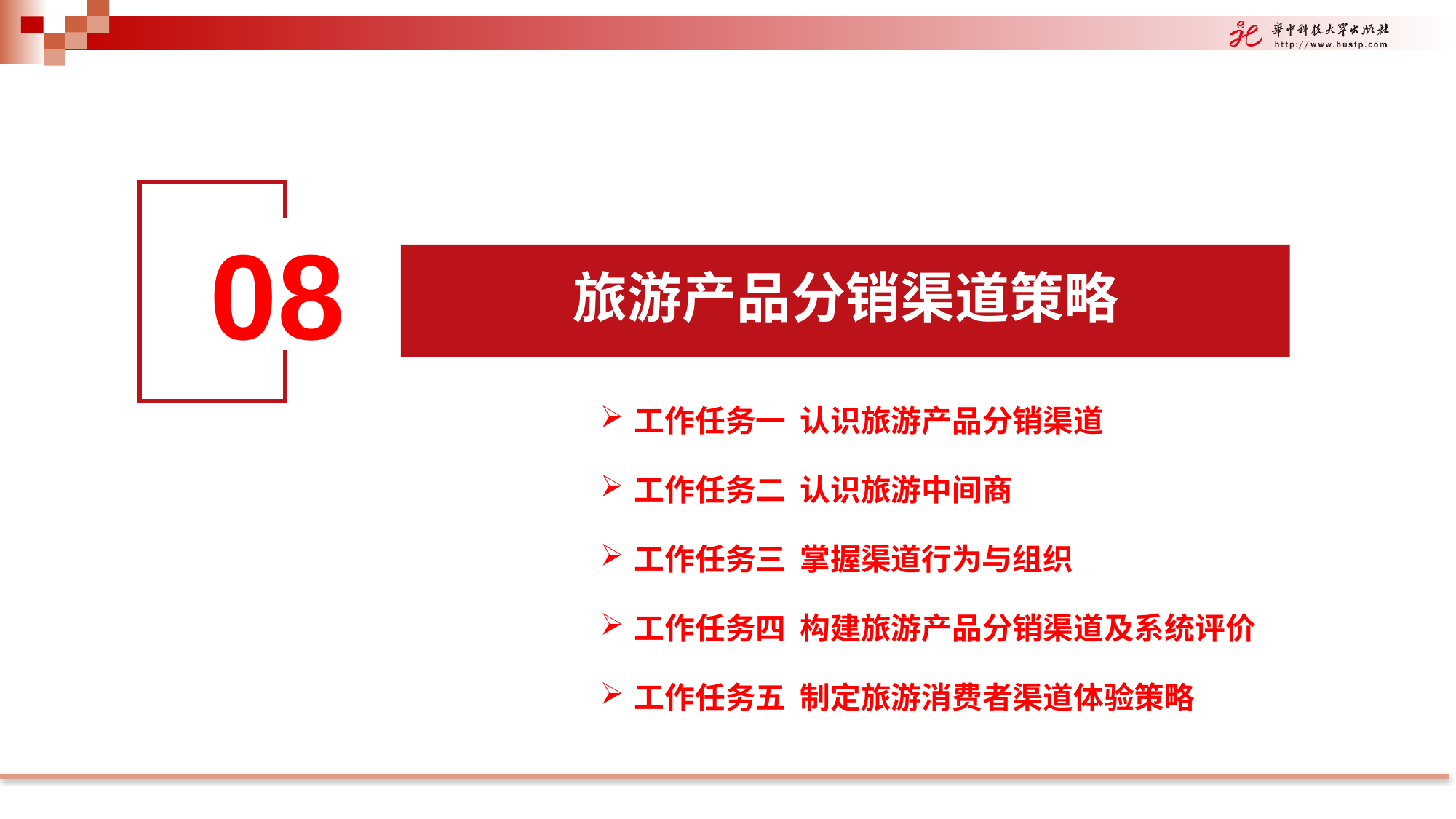

08

旅游产品分销渠道策略

工作任务一  认识旅游产品分销渠道
工作任务二  认识旅游中间商
工作任务三  掌握渠道行为与组织
工作任务四  构建旅游产品分销渠道及系统评价
工作任务五  制定旅游消费者渠道体验策略